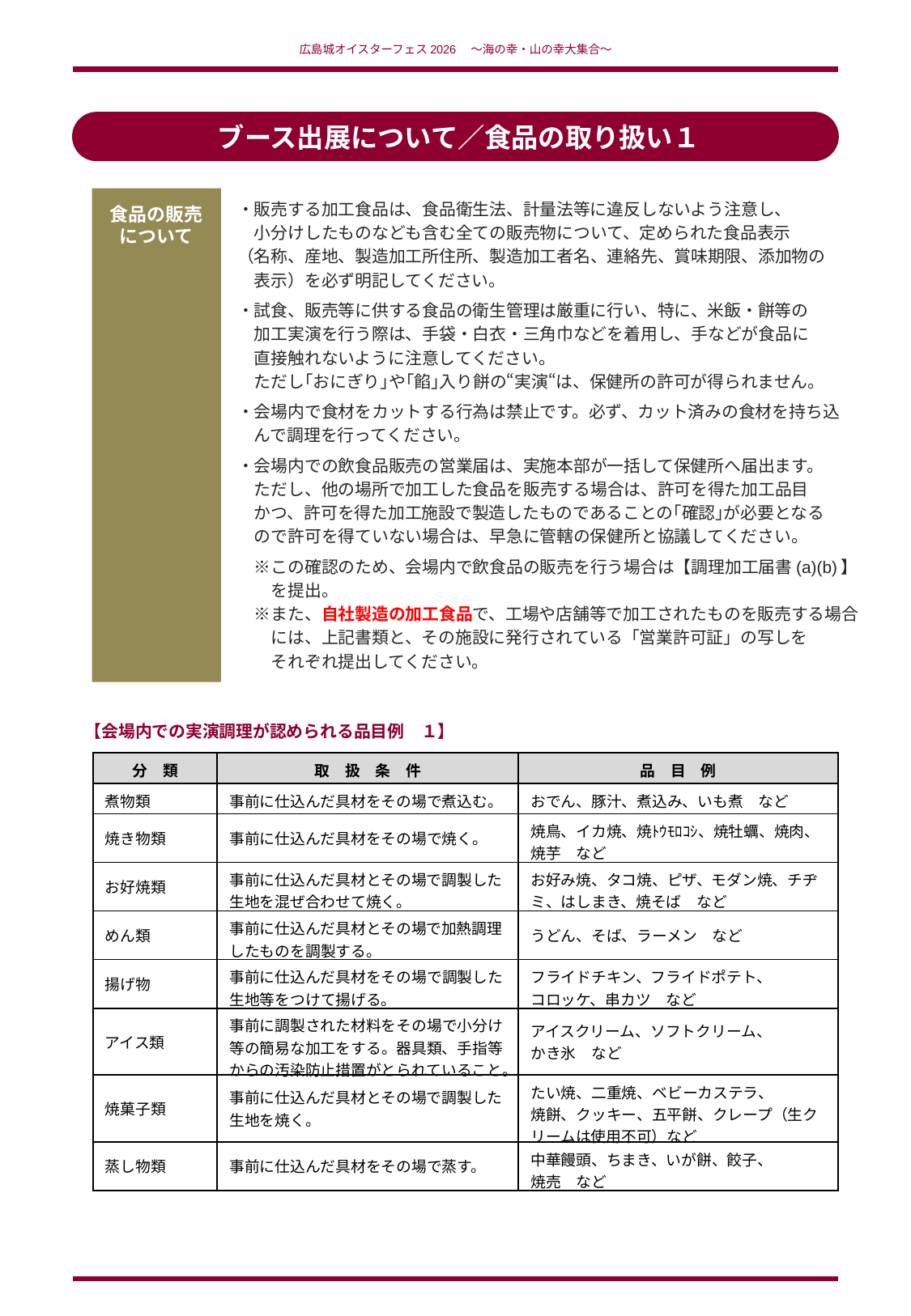

広島城オイスターフェス2026　～海の幸・山の幸大集合～
ブース出展について／食品の取り扱い１
食品の販売
について
・販売する加工食品は、食品衛生法、計量法等に違反しないよう注意し、
　小分けしたものなども含む全ての販売物について、定められた食品表示
（名称、産地、製造加工所住所、製造加工者名、連絡先、賞味期限、添加物の
　表示）を必ず明記してください。
・試食、販売等に供する食品の衛生管理は厳重に行い、特に、米飯・餅等の
　加工実演を行う際は、手袋・白衣・三角巾などを着用し、手などが食品に
　直接触れないように注意してください。
　ただし｢おにぎり｣や｢餡｣入り餅の“実演“は、保健所の許可が得られません。
・会場内で食材をカットする行為は禁止です。必ず、カット済みの食材を持ち込
　んで調理を行ってください。
・会場内での飲食品販売の営業届は、実施本部が一括して保健所へ届出ます。
　ただし、他の場所で加工した食品を販売する場合は、許可を得た加工品目
　かつ、許可を得た加工施設で製造したものであることの｢確認｣が必要となる
　ので許可を得ていない場合は、早急に管轄の保健所と協議してください。
　※この確認のため、会場内で飲食品の販売を行う場合は【調理加工届書(a)(b)】
　　を提出。
　※また、自社製造の加工食品で、工場や店舗等で加工されたものを販売する場合
　　には、上記書類と、その施設に発行されている「営業許可証」の写しを
　　それぞれ提出してください。
【会場内での実演調理が認められる品目例　１】
| 分　類 | 取　扱　条　件 | 品　目　例 |
| --- | --- | --- |
| 煮物類 | 事前に仕込んだ具材をその場で煮込む。 | おでん、豚汁、煮込み、いも煮　など |
| 焼き物類 | 事前に仕込んだ具材をその場で焼く。 | 焼鳥、イカ焼、焼ﾄｳﾓﾛｺｼ、焼牡蠣、焼肉、焼芋　など |
| お好焼類 | 事前に仕込んだ具材とその場で調製した生地を混ぜ合わせて焼く。 | お好み焼、タコ焼、ピザ、モダン焼、チヂミ、はしまき、焼そば　など |
| めん類 | 事前に仕込んだ具材とその場で加熱調理したものを調製する。 | うどん、そば、ラーメン　など |
| 揚げ物 | 事前に仕込んだ具材をその場で調製した生地等をつけて揚げる。 | フライドチキン、フライドポテト、 コロッケ、串カツ　など |
| アイス類 | 事前に調製された材料をその場で小分け等の簡易な加工をする。器具類、手指等からの汚染防止措置がとられていること。 | アイスクリーム、ソフトクリーム、 かき氷　など |
| 焼菓子類 | 事前に仕込んだ具材とその場で調製した生地を焼く。 | たい焼、二重焼、ベビーカステラ、 焼餅、クッキー、五平餅、クレープ（生クリームは使用不可）など |
| 蒸し物類 | 事前に仕込んだ具材をその場で蒸す。 | 中華饅頭、ちまき、いが餅、餃子、 焼売　など |